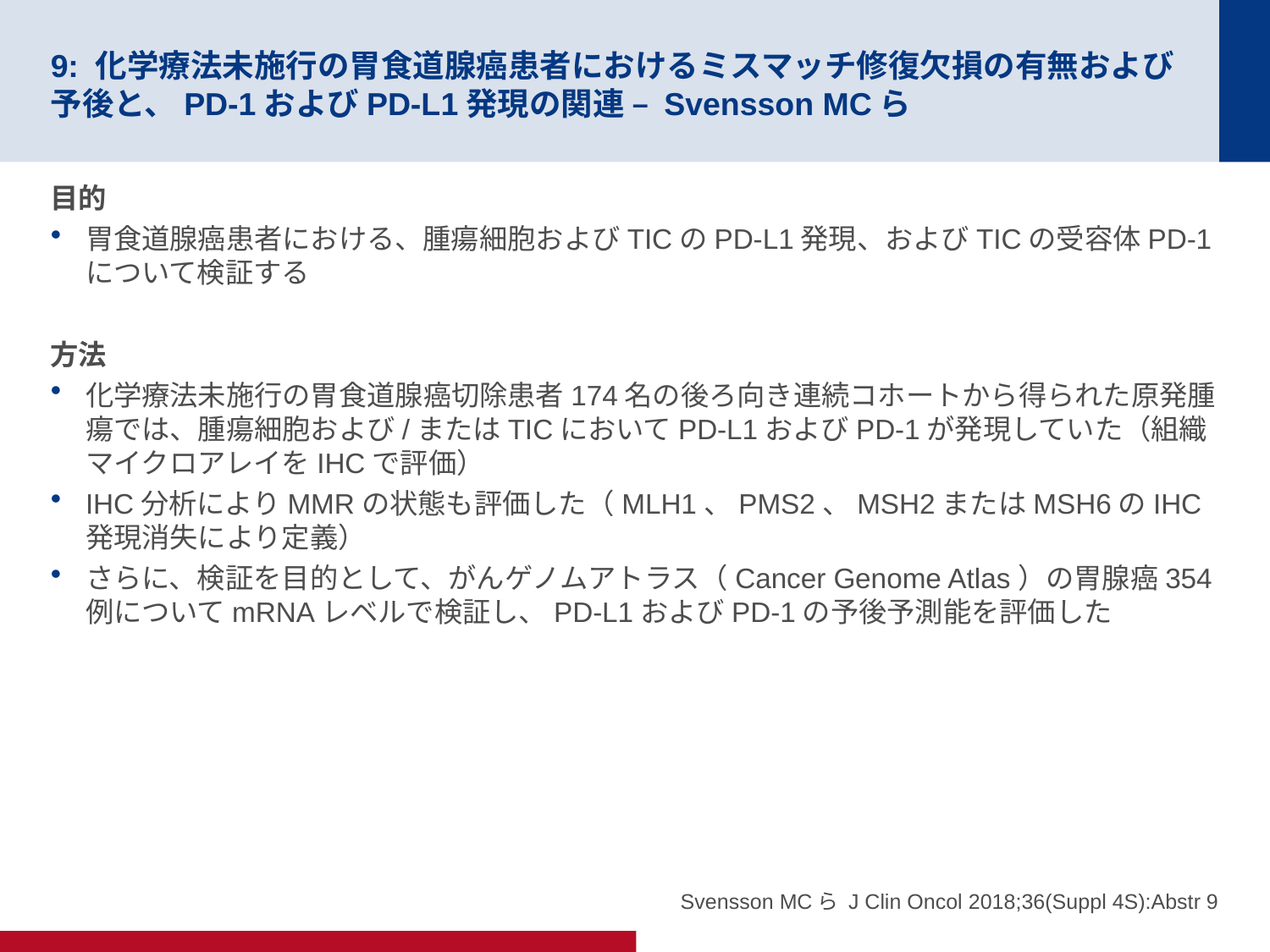

# 9: 化学療法未施行の胃食道腺癌患者におけるミスマッチ修復欠損の有無および予後と、PD-1およびPD-L1発現の関連 – Svensson MCら
目的
胃食道腺癌患者における、腫瘍細胞およびTICのPD-L1発現、およびTICの受容体PD-1について検証する

方法
化学療法未施行の胃食道腺癌切除患者174名の後ろ向き連続コホートから得られた原発腫瘍では、腫瘍細胞および/またはTICにおいてPD-L1およびPD-1が発現していた（組織マイクロアレイをIHCで評価）
IHC分析によりMMRの状態も評価した（MLH1、PMS2、MSH2またはMSH6のIHC発現消失により定義）
さらに、検証を目的として、がんゲノムアトラス（Cancer Genome Atlas）の胃腺癌354例についてmRNAレベルで検証し、PD-L1およびPD-1の予後予測能を評価した
Svensson MCら J Clin Oncol 2018;36(Suppl 4S):Abstr 9